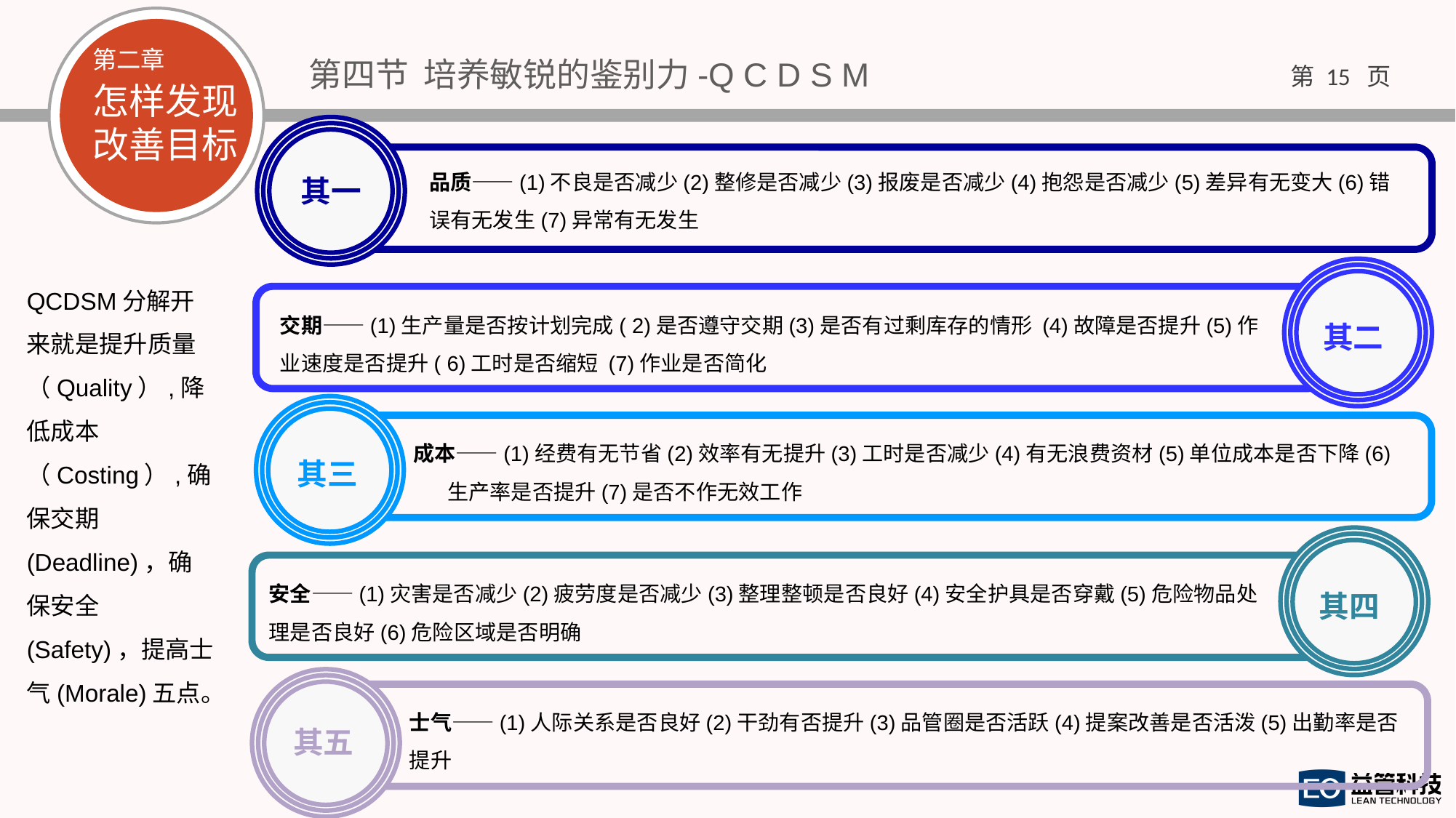

第四节  培养敏锐的鉴别力-Q C D S M

品质——(1)不良是否减少(2)整修是否减少(3)报废是否减少(4)抱怨是否减少(5)差异有无变大(6)错误有无发生(7)异常有无发生
其一

QCDSM分解开来就是提升质量（Quality）,降低成本（Costing）,确保交期(Deadline)，确保安全(Safety)，提高士气(Morale)五点。

交期——(1)生产量是否按计划完成( 2)是否遵守交期(3)是否有过剩库存的情形 (4)故障是否提升(5)作业速度是否提升( 6)工时是否缩短 (7)作业是否简化
其二

成本——(1)经费有无节省(2)效率有无提升(3)工时是否减少(4)有无浪费资材(5)单位成本是否下降(6)生产率是否提升(7)是否不作无效工作
其三

安全——(1)灾害是否减少(2)疲劳度是否减少(3)整理整顿是否良好(4)安全护具是否穿戴(5)危险物品处理是否良好(6)危险区域是否明确
其四

士气——(1)人际关系是否良好(2)干劲有否提升(3)品管圈是否活跃(4)提案改善是否活泼(5)出勤率是否提升
其五